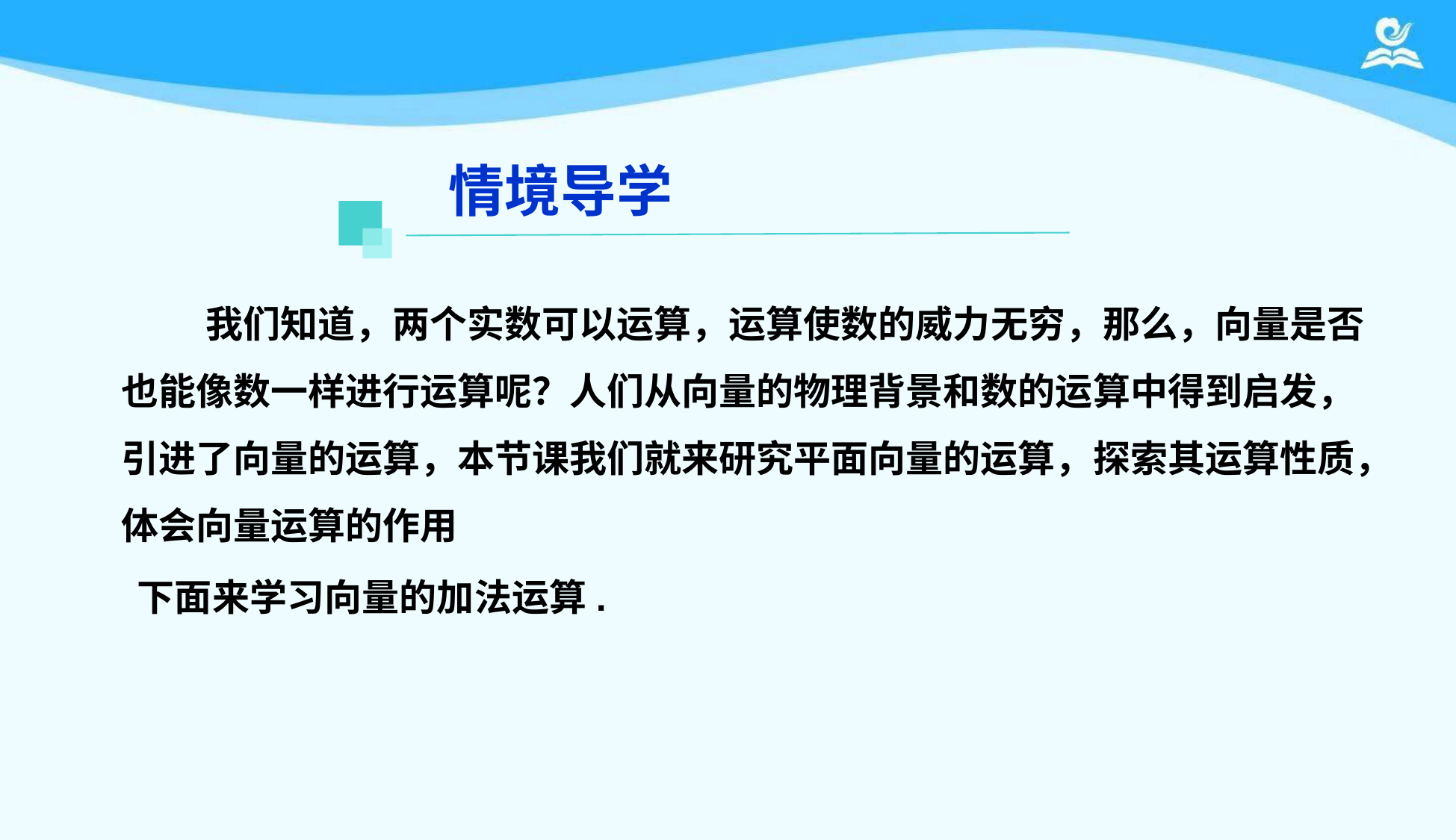

情境导学

         我们知道，两个实数可以运算，运算使数的威力无穷，那么，向量是否也能像数一样进行运算呢？人们从向量的物理背景和数的运算中得到启发，引进了向量的运算，本节课我们就来研究平面向量的运算，探索其运算性质，体会向量运算的作用

下面来学习向量的加法运算.